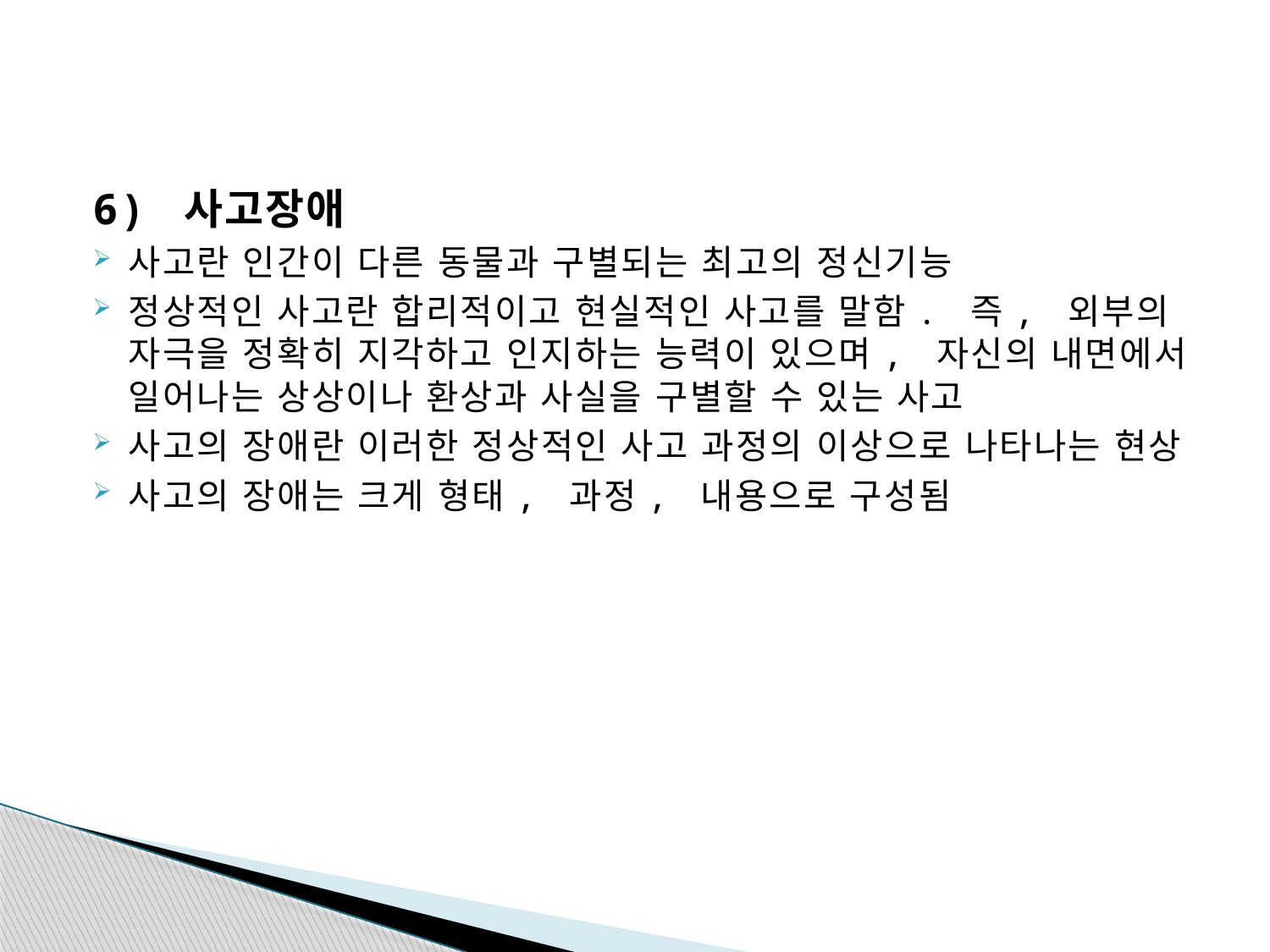

#
6) 사고장애
사고란 인간이 다른 동물과 구별되는 최고의 정신기능
정상적인 사고란 합리적이고 현실적인 사고를 말함. 즉, 외부의 자극을 정확히 지각하고 인지하는 능력이 있으며, 자신의 내면에서 일어나는 상상이나 환상과 사실을 구별할 수 있는 사고
사고의 장애란 이러한 정상적인 사고 과정의 이상으로 나타나는 현상
사고의 장애는 크게 형태, 과정, 내용으로 구성됨